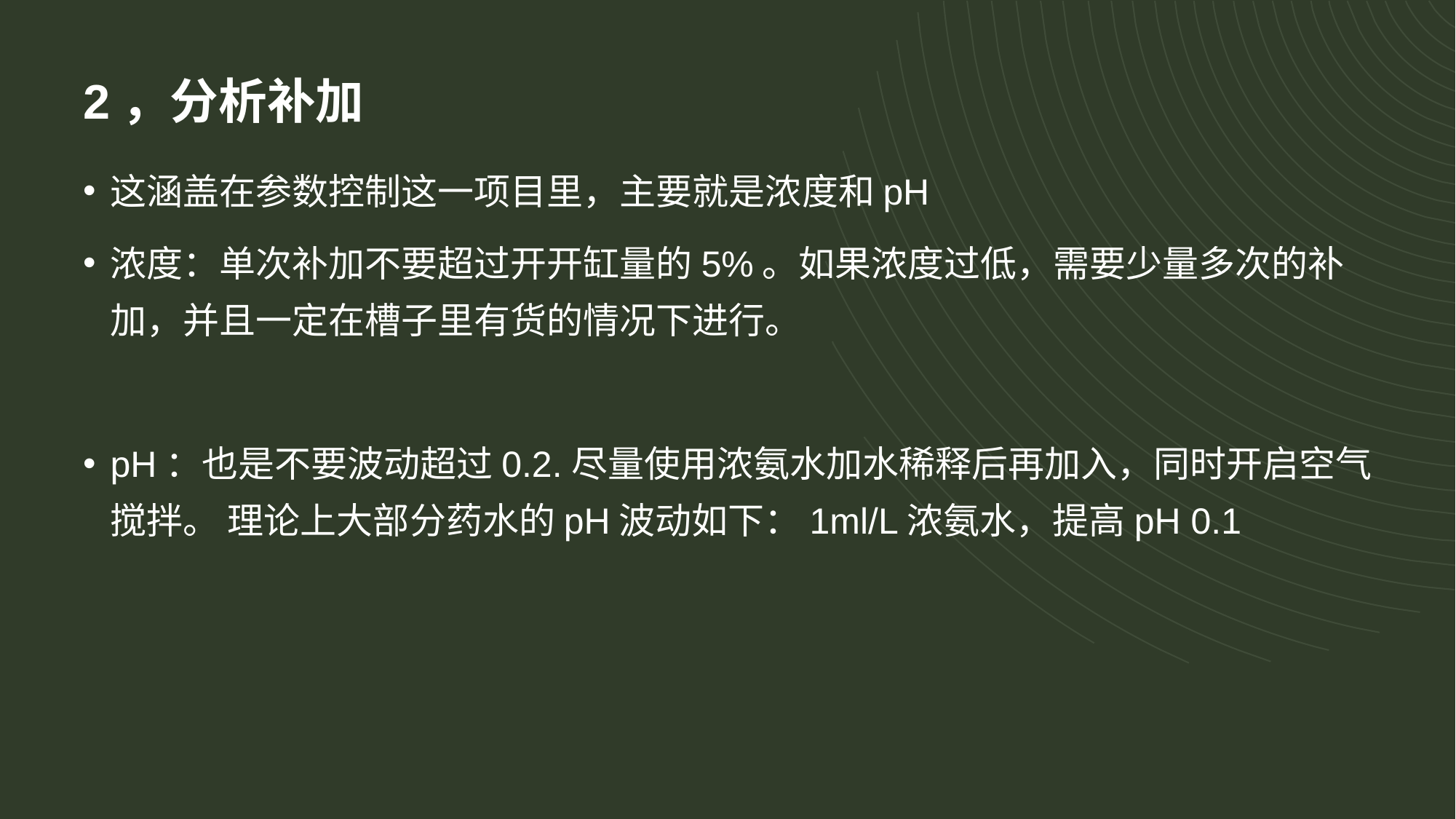

# 2，分析补加
这涵盖在参数控制这一项目里，主要就是浓度和pH
浓度：单次补加不要超过开开缸量的5%。如果浓度过低，需要少量多次的补加，并且一定在槽子里有货的情况下进行。

pH：也是不要波动超过0.2.尽量使用浓氨水加水稀释后再加入，同时开启空气搅拌。 理论上大部分药水的pH波动如下：1ml/L浓氨水，提高pH 0.1